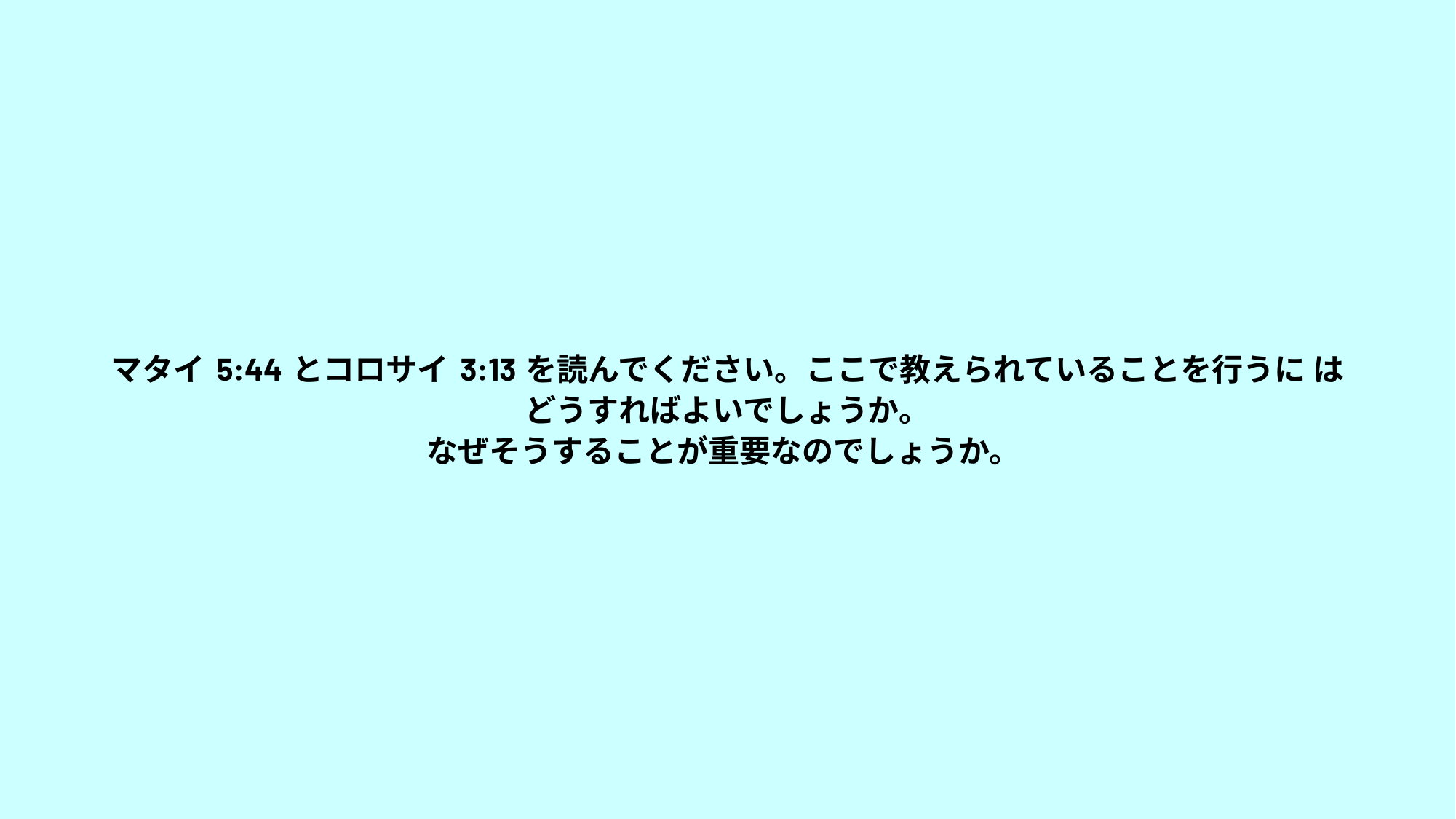

# マタイ 5:44 とコロサイ 3:13 を読んでください。ここで教えられていることを行うに は どうすればよいでしょうか。 なぜそうすることが重要なのでしょうか。